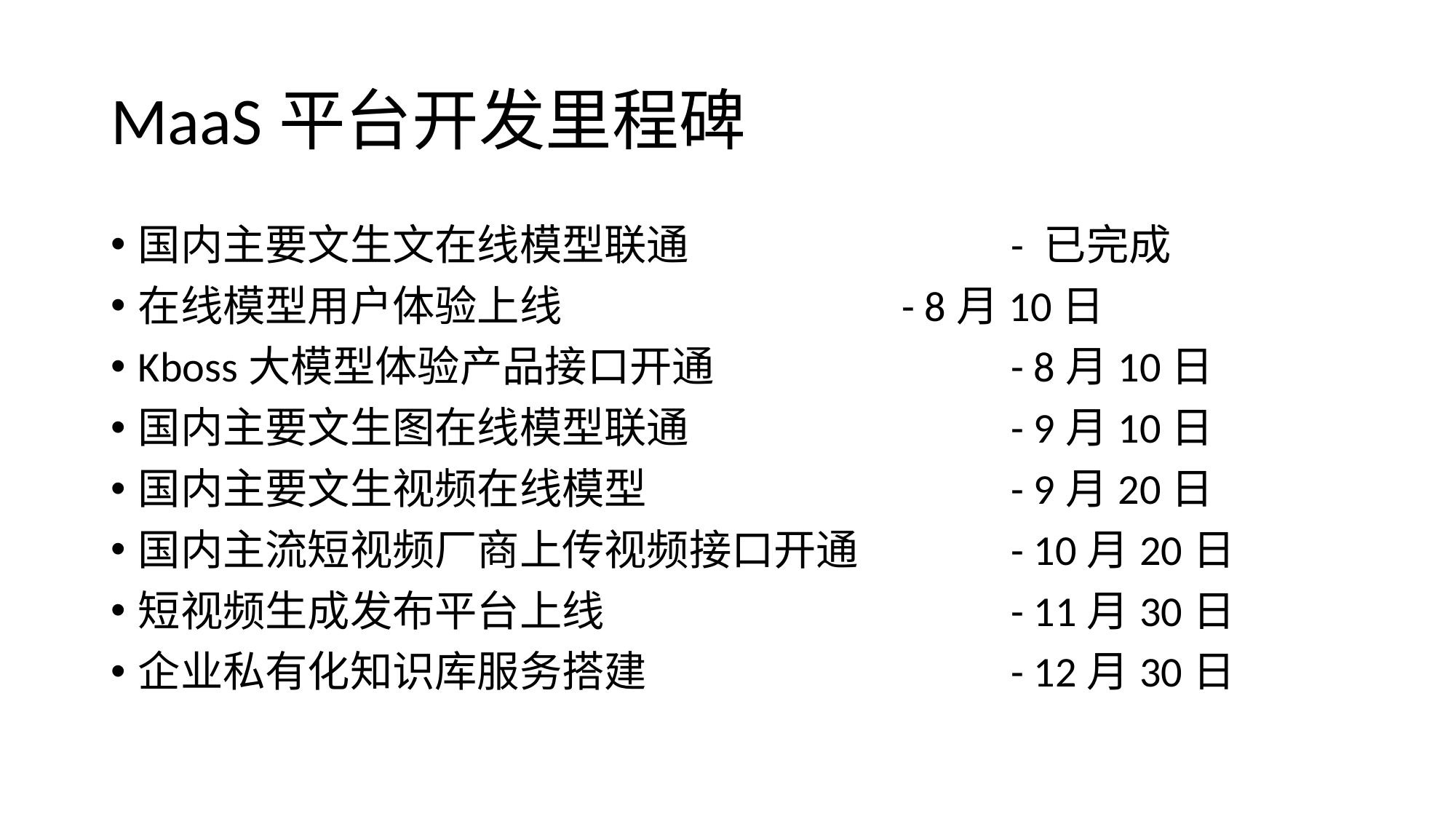

# MaaS平台开发里程碑
国内主要文生文在线模型联通			- 已完成
在线模型用户体验上线				- 8月10日
Kboss大模型体验产品接口开通			- 8月10日
国内主要文生图在线模型联通			- 9月10日
国内主要文生视频在线模型				- 9月20日
国内主流短视频厂商上传视频接口开通		- 10月20日
短视频生成发布平台上线				- 11月30日
企业私有化知识库服务搭建				- 12月30日